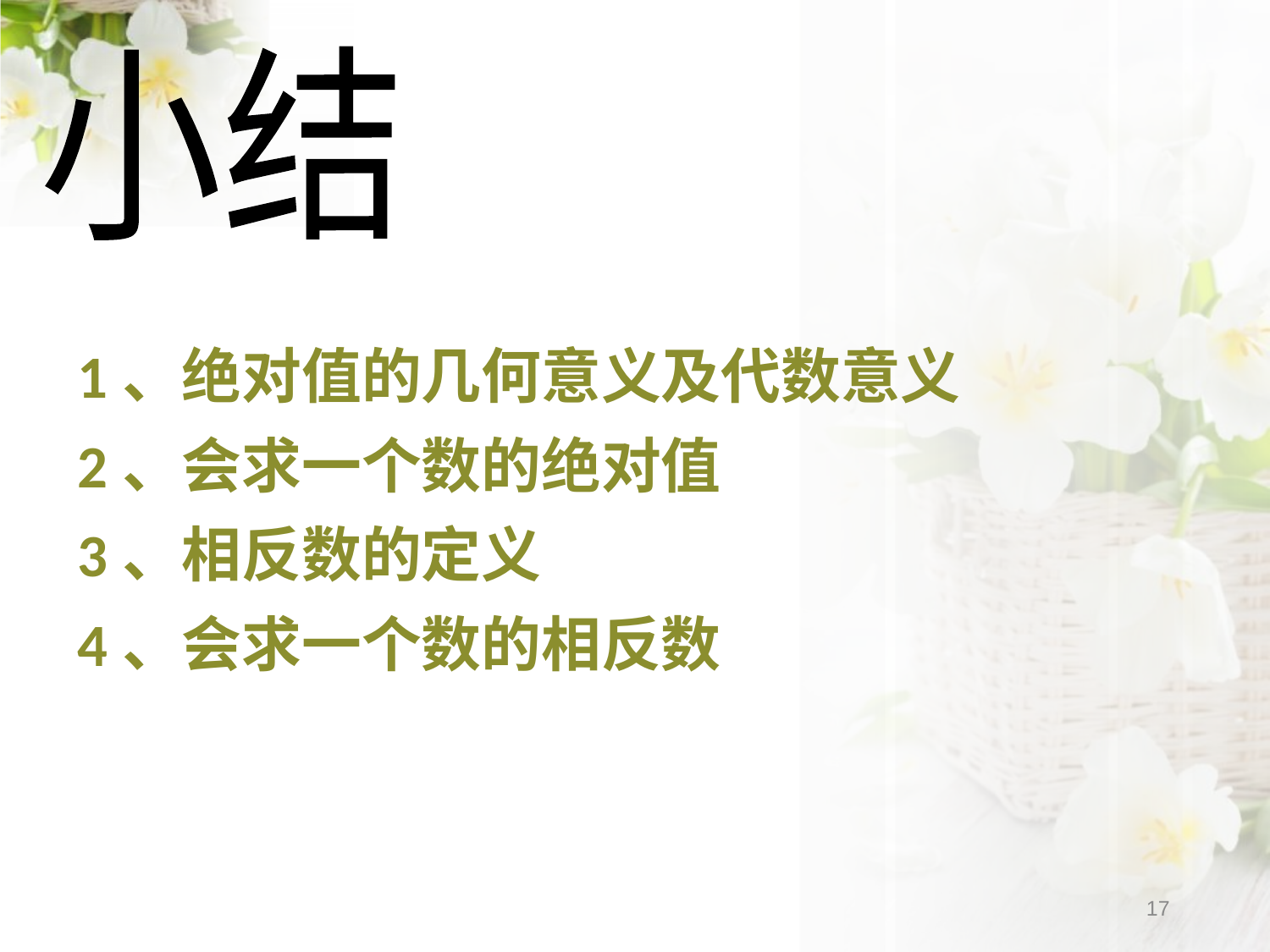

小结

1、绝对值的几何意义及代数意义
2、会求一个数的绝对值
3、相反数的定义
4、会求一个数的相反数
17